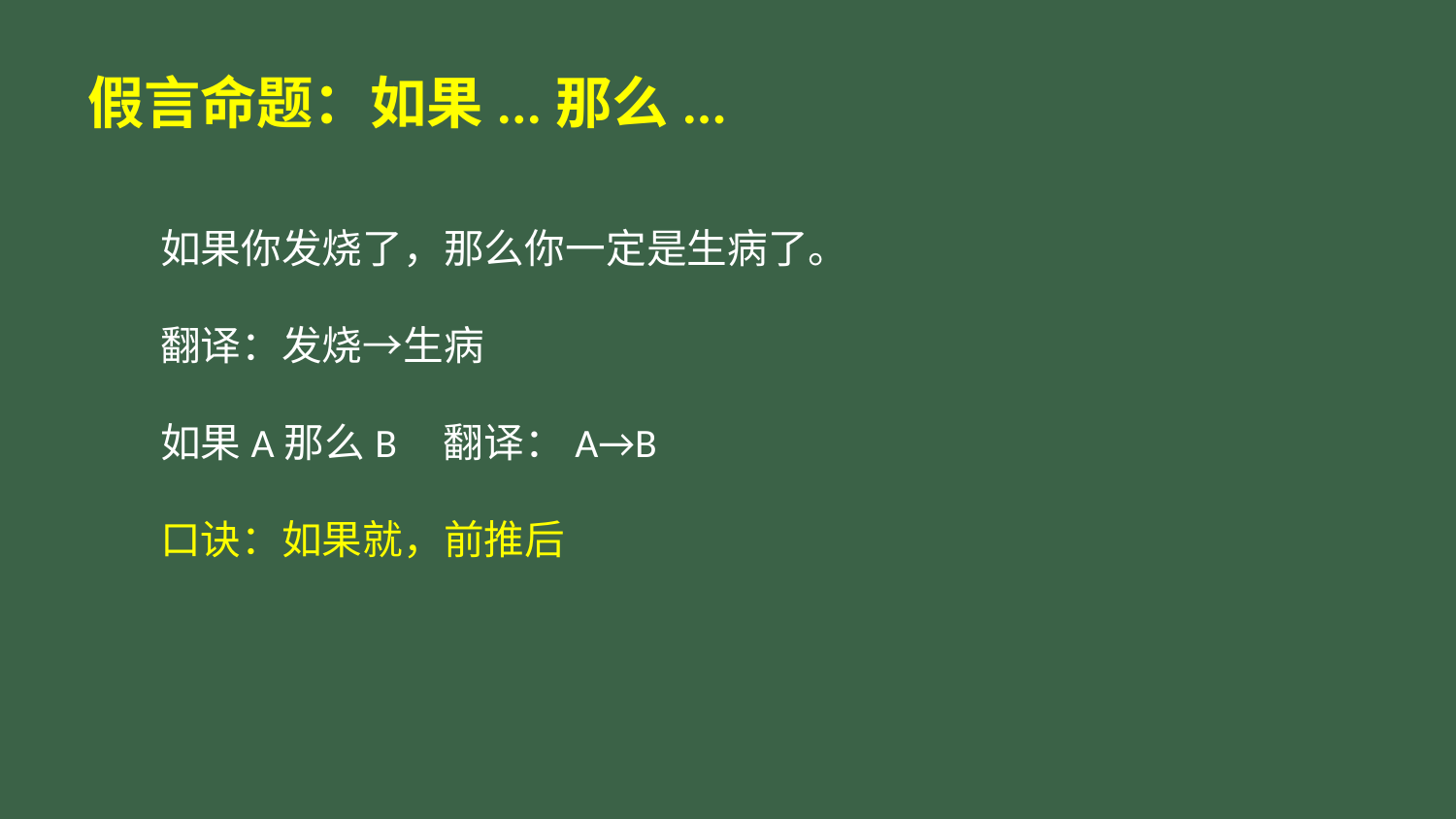

# 假言命题：如果...那么...
如果你发烧了，那么你一定是生病了。
翻译：发烧→生病
如果A那么B    翻译：A→B
口诀：如果就，前推后